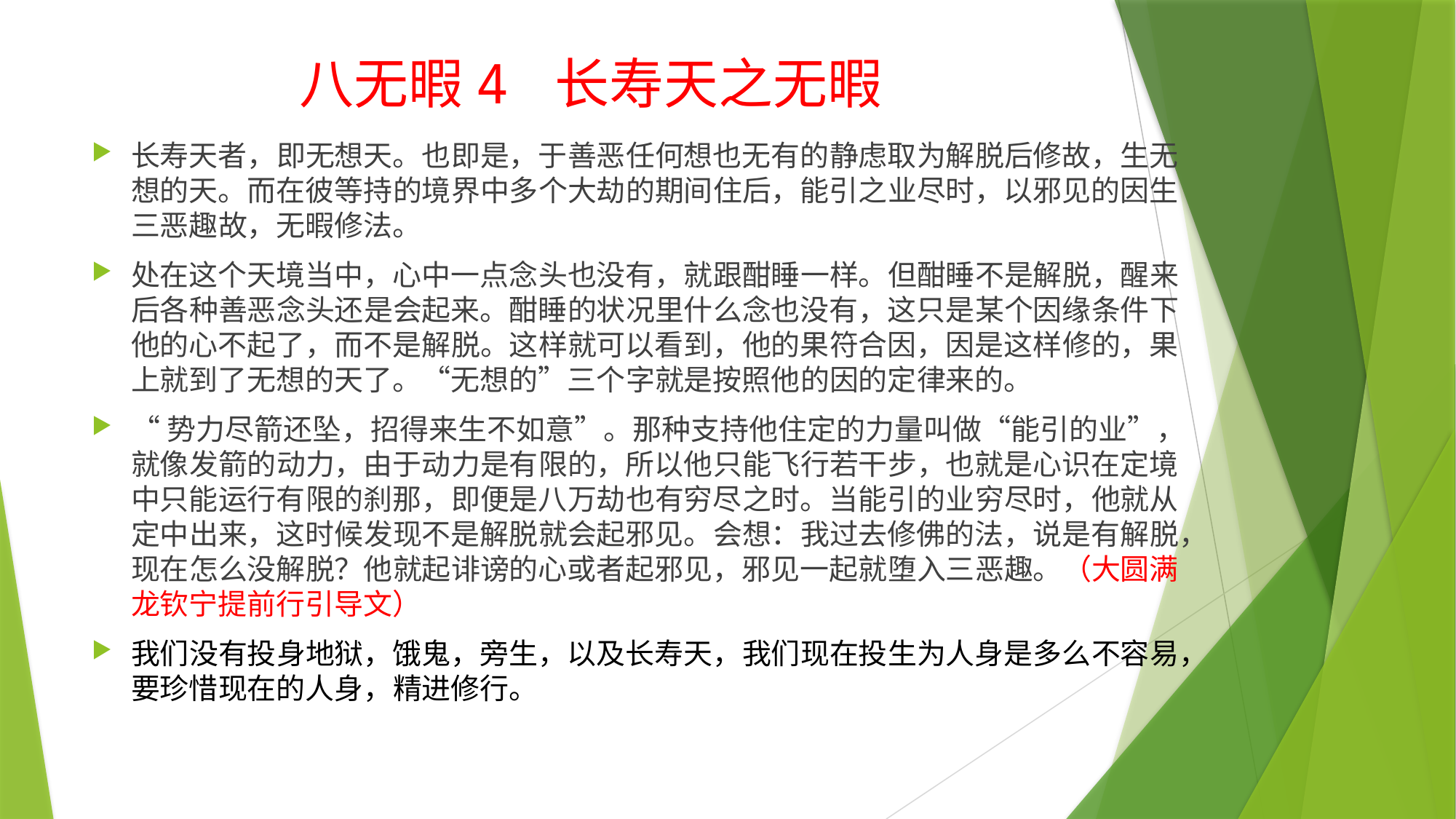

八无暇4 长寿天之无暇
长寿天者，即无想天。也即是，于善恶任何想也无有的静虑取为解脱后修故，生无想的天。而在彼等持的境界中多个大劫的期间住后，能引之业尽时，以邪见的因生三恶趣故，无暇修法。
处在这个天境当中，心中一点念头也没有，就跟酣睡一样。但酣睡不是解脱，醒来后各种善恶念头还是会起来。酣睡的状况里什么念也没有，这只是某个因缘条件下他的心不起了，而不是解脱。这样就可以看到，他的果符合因，因是这样修的，果上就到了无想的天了。“无想的”三个字就是按照他的因的定律来的。
“势力尽箭还坠，招得来生不如意”。那种支持他住定的力量叫做“能引的业”，就像发箭的动力，由于动力是有限的，所以他只能飞行若干步，也就是心识在定境中只能运行有限的刹那，即便是八万劫也有穷尽之时。当能引的业穷尽时，他就从定中出来，这时候发现不是解脱就会起邪见。会想：我过去修佛的法，说是有解脱，现在怎么没解脱？他就起诽谤的心或者起邪见，邪见一起就堕入三恶趣。（大圆满龙钦宁提前行引导文）
我们没有投身地狱，饿鬼，旁生，以及长寿天，我们现在投生为人身是多么不容易，要珍惜现在的人身，精进修行。